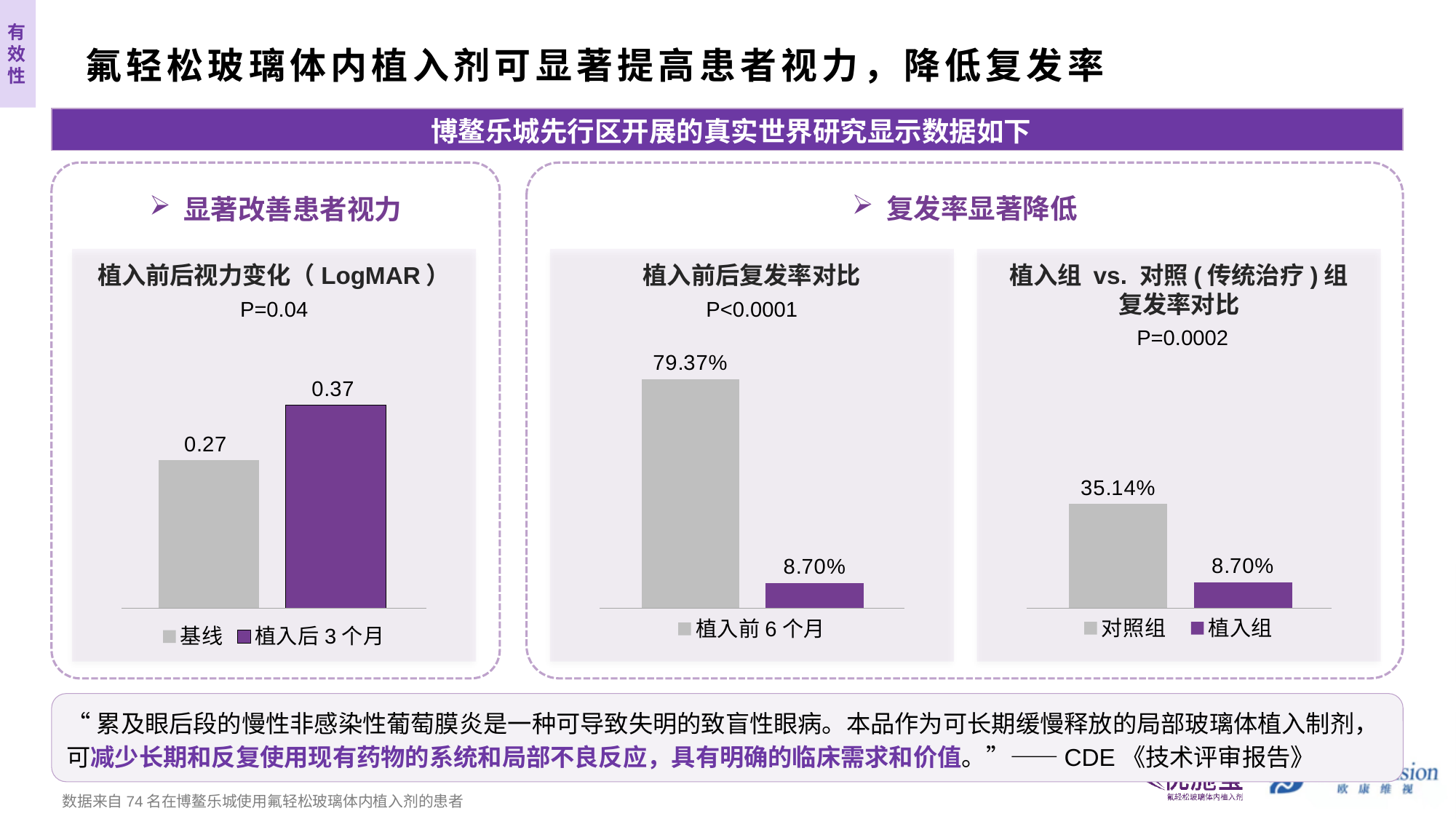

有效性
# 氟轻松玻璃体内植入剂可显著提高患者视力，降低复发率
|  |
| --- |
博鳌乐城先行区开展的真实世界研究显示数据如下

显著改善患者视力
复发率显著降低

植入前后视力变化（LogMAR）
植入前后复发率对比
植入组 vs. 对照(传统治疗)组
复发率对比
P=0.04
P<0.0001

### Chart

| Category | 植入前6个月 | 植入后6个月 |
|---|---|---|
| 复发率 | 0.7937 | 0.087 |

### Chart

| Category | 对照组 | 植入组 |
|---|---|---|
| 复发率 | 0.3514 | 0.087 |

### Chart

| Category | 基线 | 植入后3个月 |
|---|---|---|
| 视力 | 0.27 | 0.37 |
P=0.0002
“累及眼后段的慢性非感染性葡萄膜炎是一种可导致失明的致盲性眼病。本品作为可长期缓慢释放的局部玻璃体植入制剂，可减少长期和反复使用现有药物的系统和局部不良反应，具有明确的临床需求和价值。”——CDE《技术评审报告》
数据来自74名在博鳌乐城使用氟轻松玻璃体内植入剂的患者